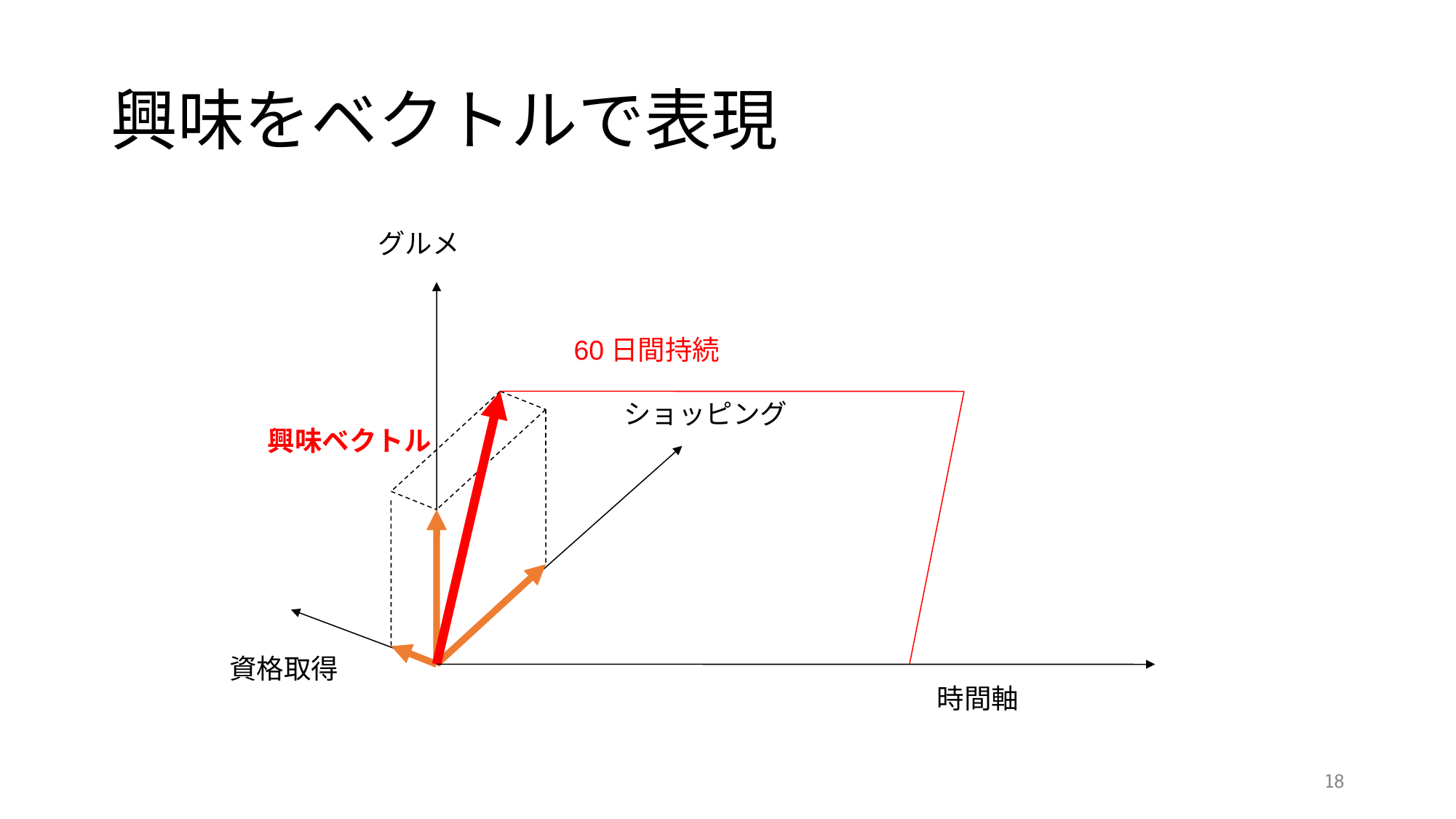

# 興味をベクトルで表現
グルメ

60日間持続

ショッピング

興味ベクトル

資格取得

時間軸
18